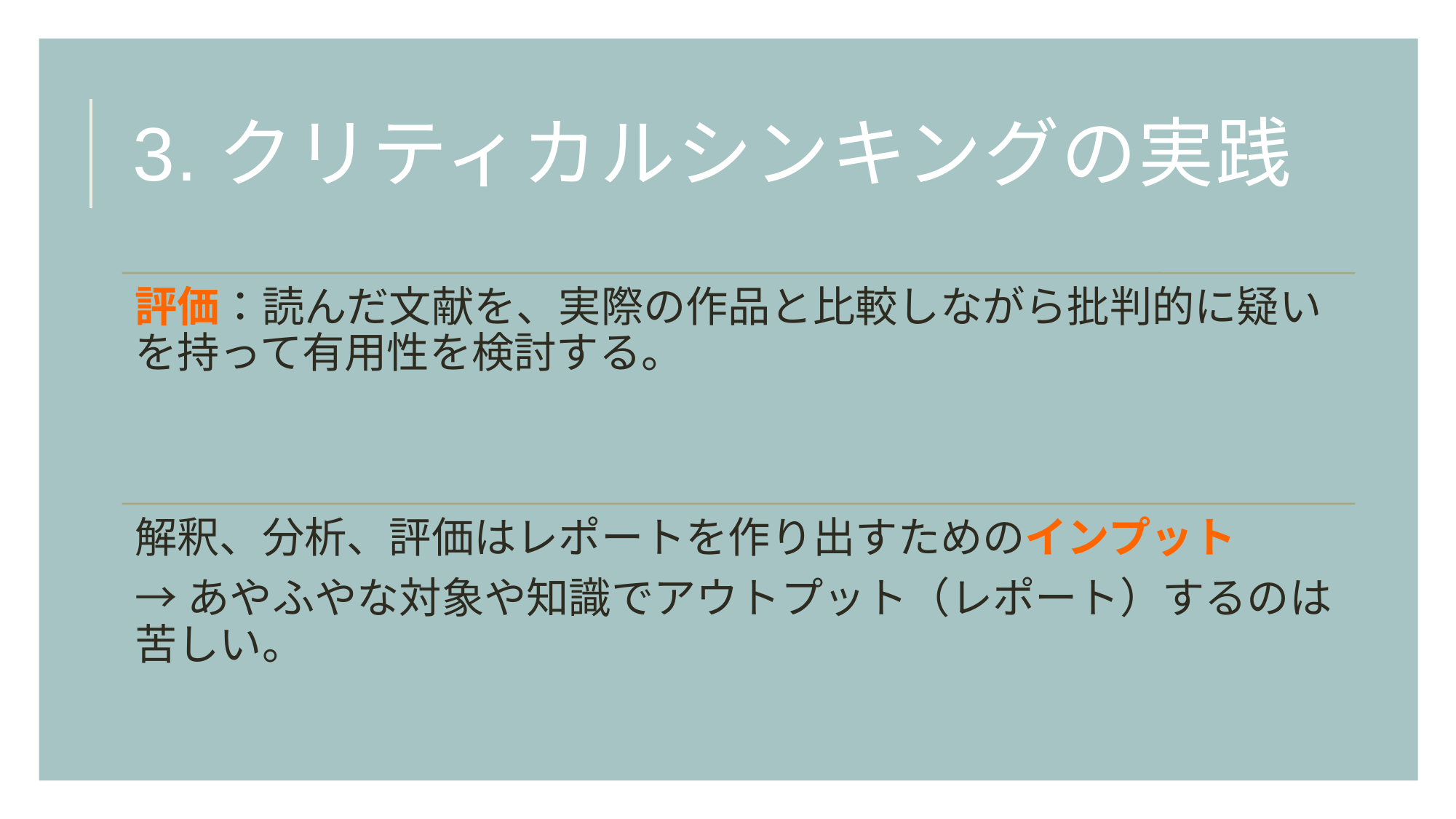

# 3.クリティカルシンキングの実践
評価：読んだ文献を、実際の作品と比較しながら批判的に疑いを持って有用性を検討する。
解釈、分析、評価はレポートを作り出すためのインプット
→あやふやな対象や知識でアウトプット（レポート）するのは苦しい。